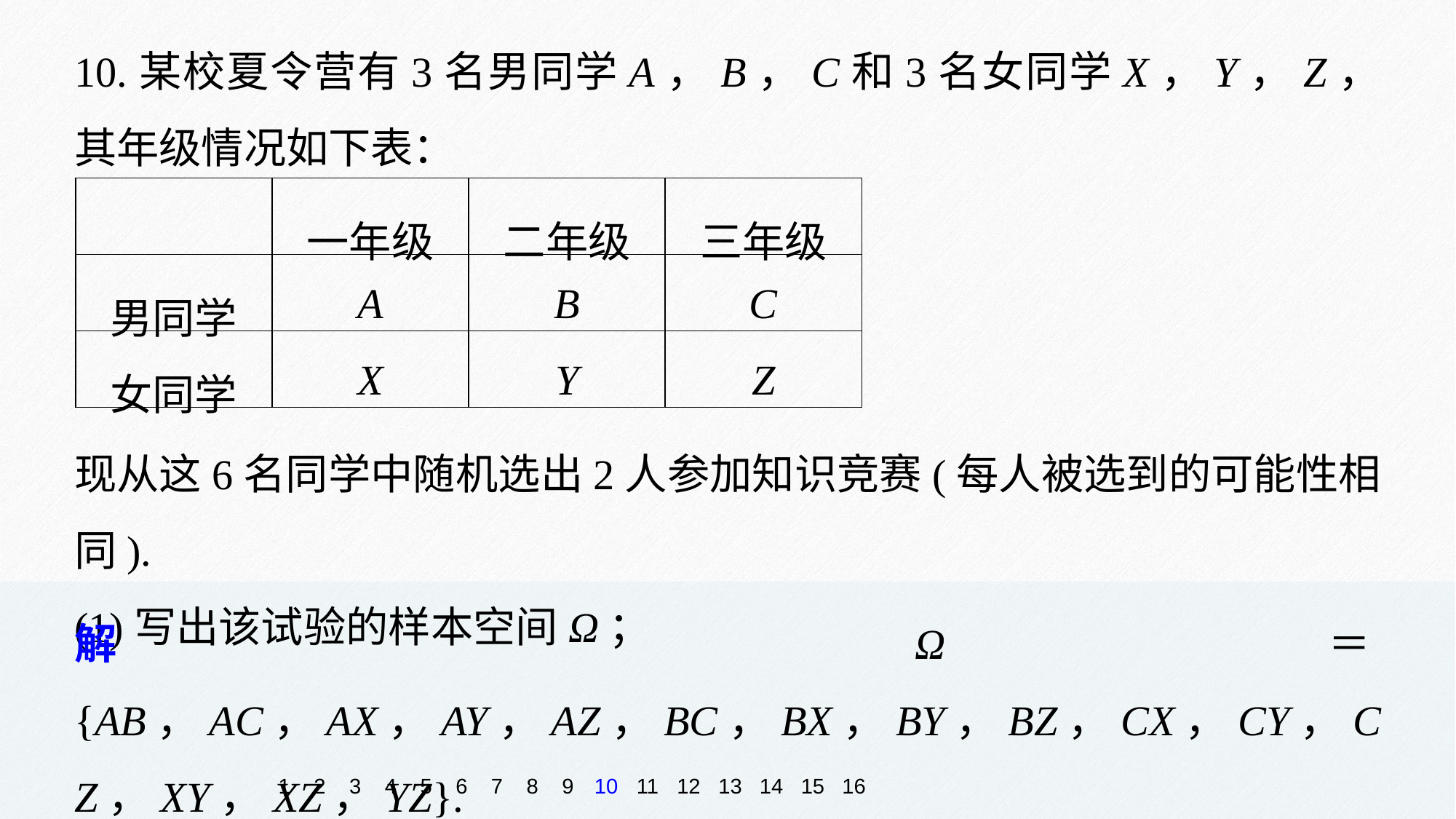

10.某校夏令营有3名男同学A，B，C和3名女同学X，Y，Z，其年级情况如下表：
|  | 一年级 | 二年级 | 三年级 |
| --- | --- | --- | --- |
| 男同学 | A | B | C |
| 女同学 | X | Y | Z |
现从这6名同学中随机选出2人参加知识竞赛(每人被选到的可能性相同).
(1)写出该试验的样本空间Ω；
解　Ω＝{AB，AC，AX，AY，AZ，BC，BX，BY，BZ，CX，CY，CZ，XY，XZ，YZ}.
1
2
3
4
5
6
7
8
9
10
11
12
13
14
15
16